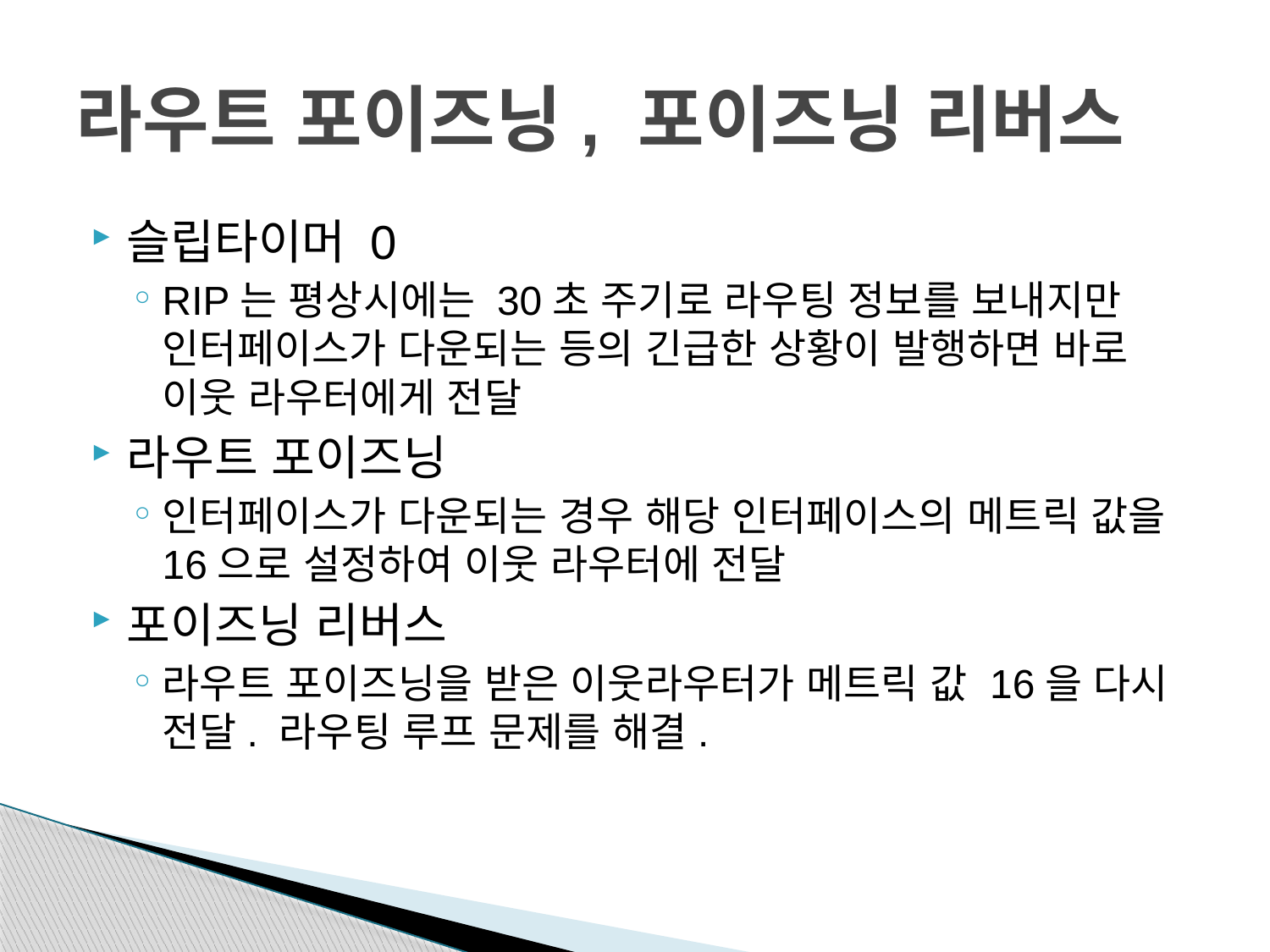

# 라우트 포이즈닝, 포이즈닝 리버스
슬립타이머 0
RIP는 평상시에는 30초 주기로 라우팅 정보를 보내지만 인터페이스가 다운되는 등의 긴급한 상황이 발행하면 바로 이웃 라우터에게 전달
라우트 포이즈닝
인터페이스가 다운되는 경우 해당 인터페이스의 메트릭 값을 16으로 설정하여 이웃 라우터에 전달
포이즈닝 리버스
라우트 포이즈닝을 받은 이웃라우터가 메트릭 값 16을 다시 전달. 라우팅 루프 문제를 해결.